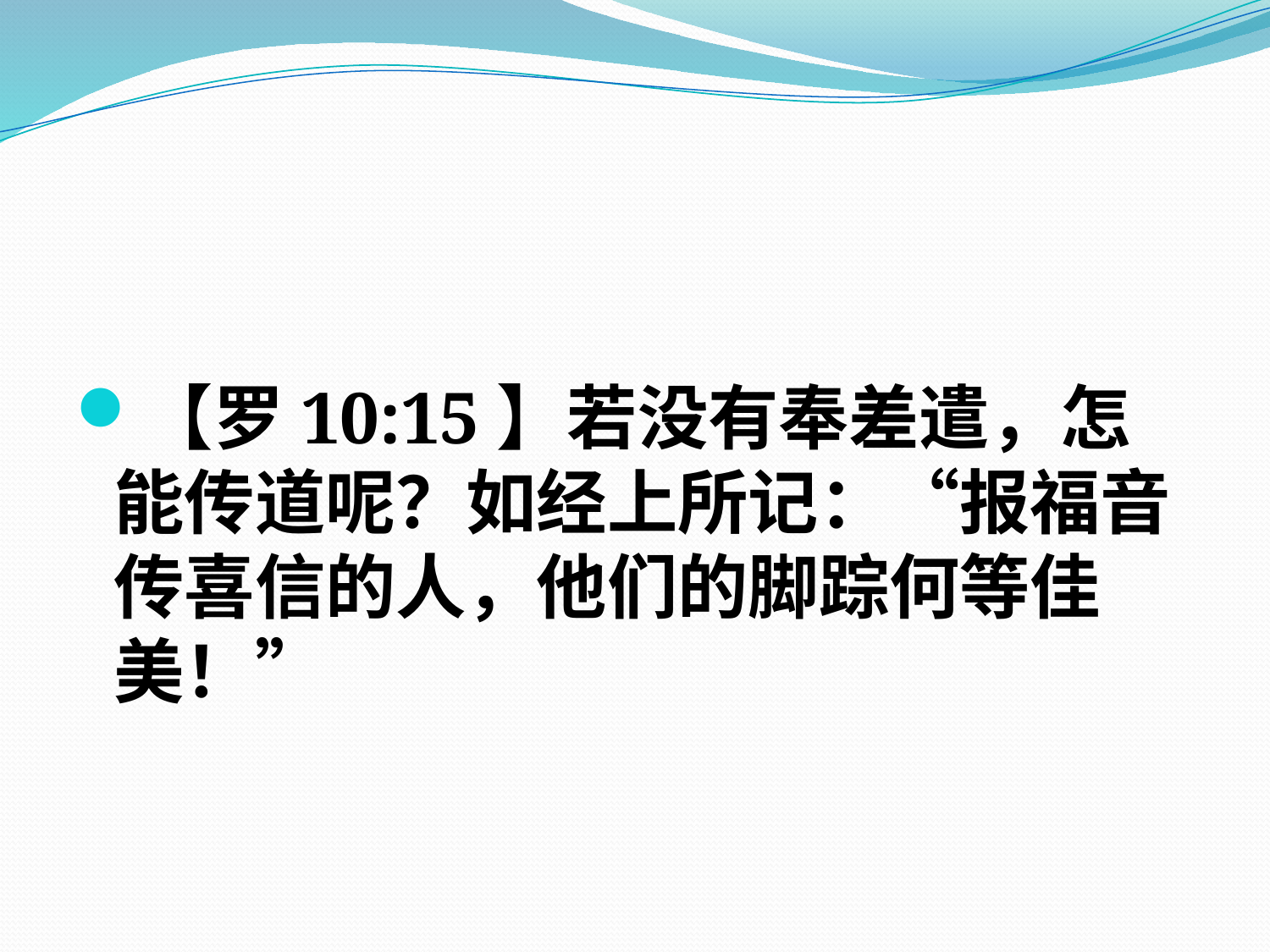

#

【罗10:15】若没有奉差遣，怎能传道呢？如经上所记：“报福音传喜信的人，他们的脚踪何等佳美！”